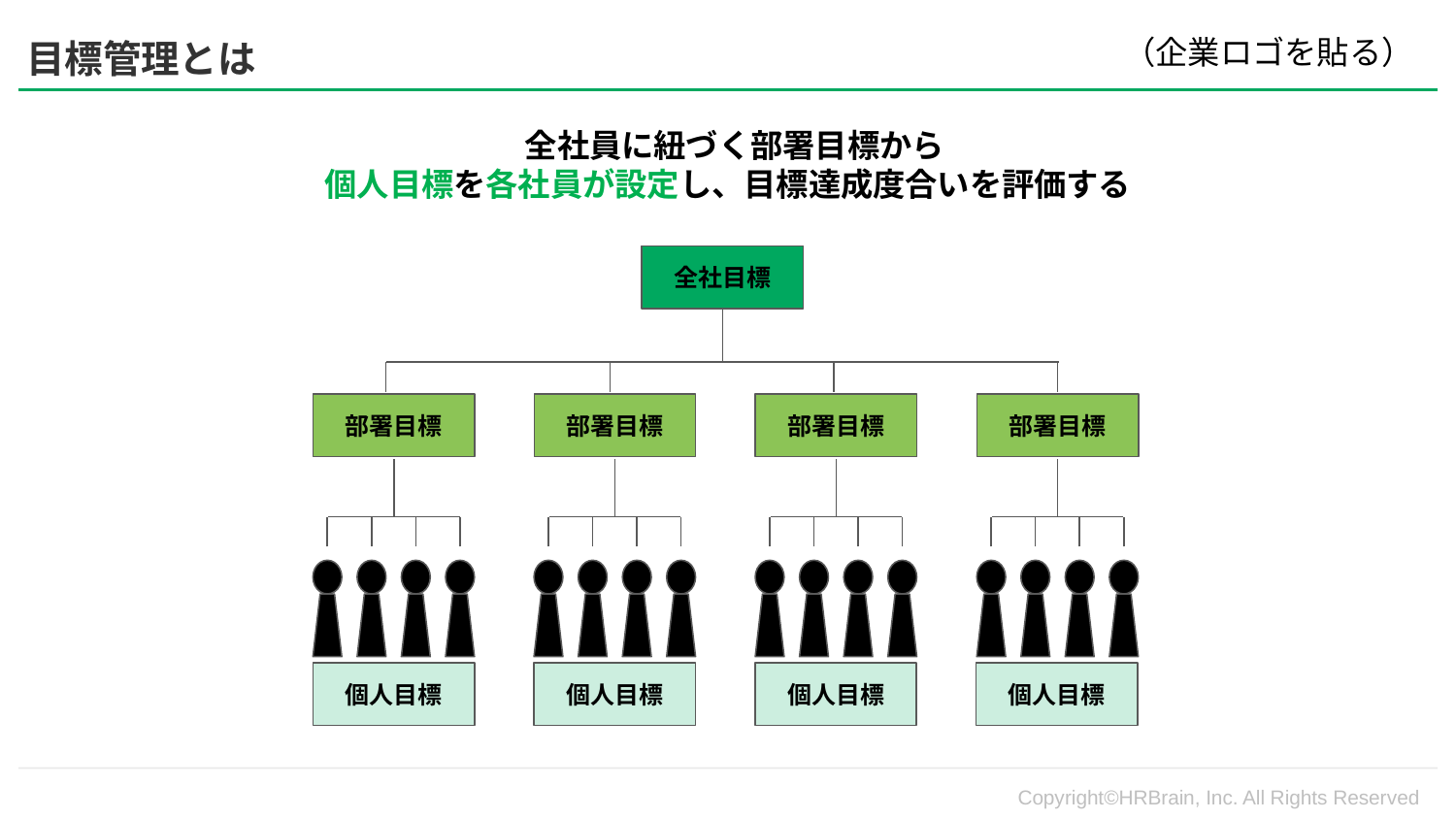

（企業ロゴを貼る）
目標管理とは
 全社員に紐づく部署目標から
個人目標を各社員が設定し、目標達成度合いを評価する
全社目標
部署目標
部署目標
部署目標
部署目標

個人目標
個人目標
個人目標
個人目標

Copyright©HRBrain, Inc. All Rights Reserved